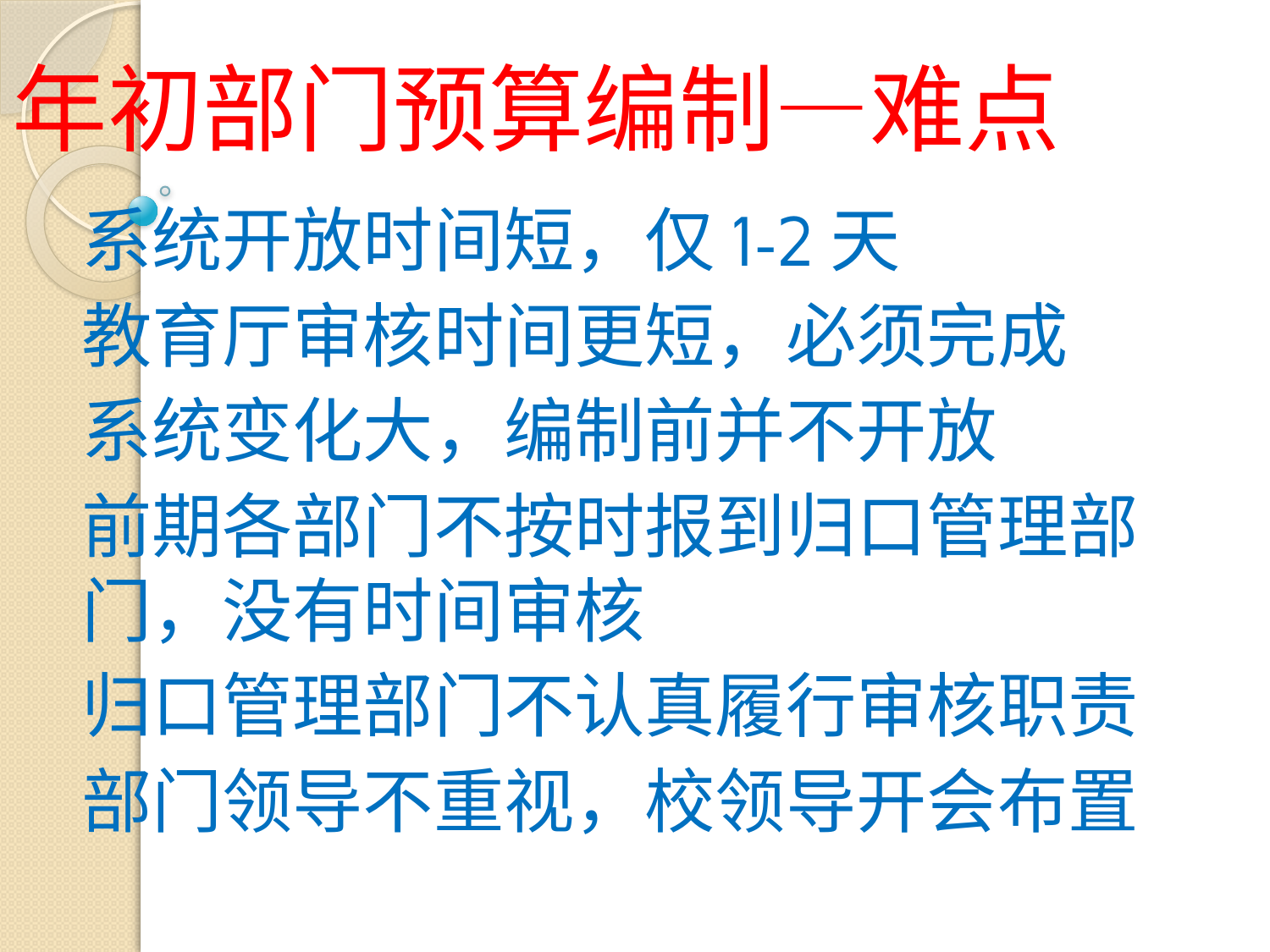

# 年初部门预算编制—难点
系统开放时间短，仅1-2天
教育厅审核时间更短，必须完成
系统变化大，编制前并不开放
前期各部门不按时报到归口管理部门，没有时间审核
归口管理部门不认真履行审核职责
部门领导不重视，校领导开会布置